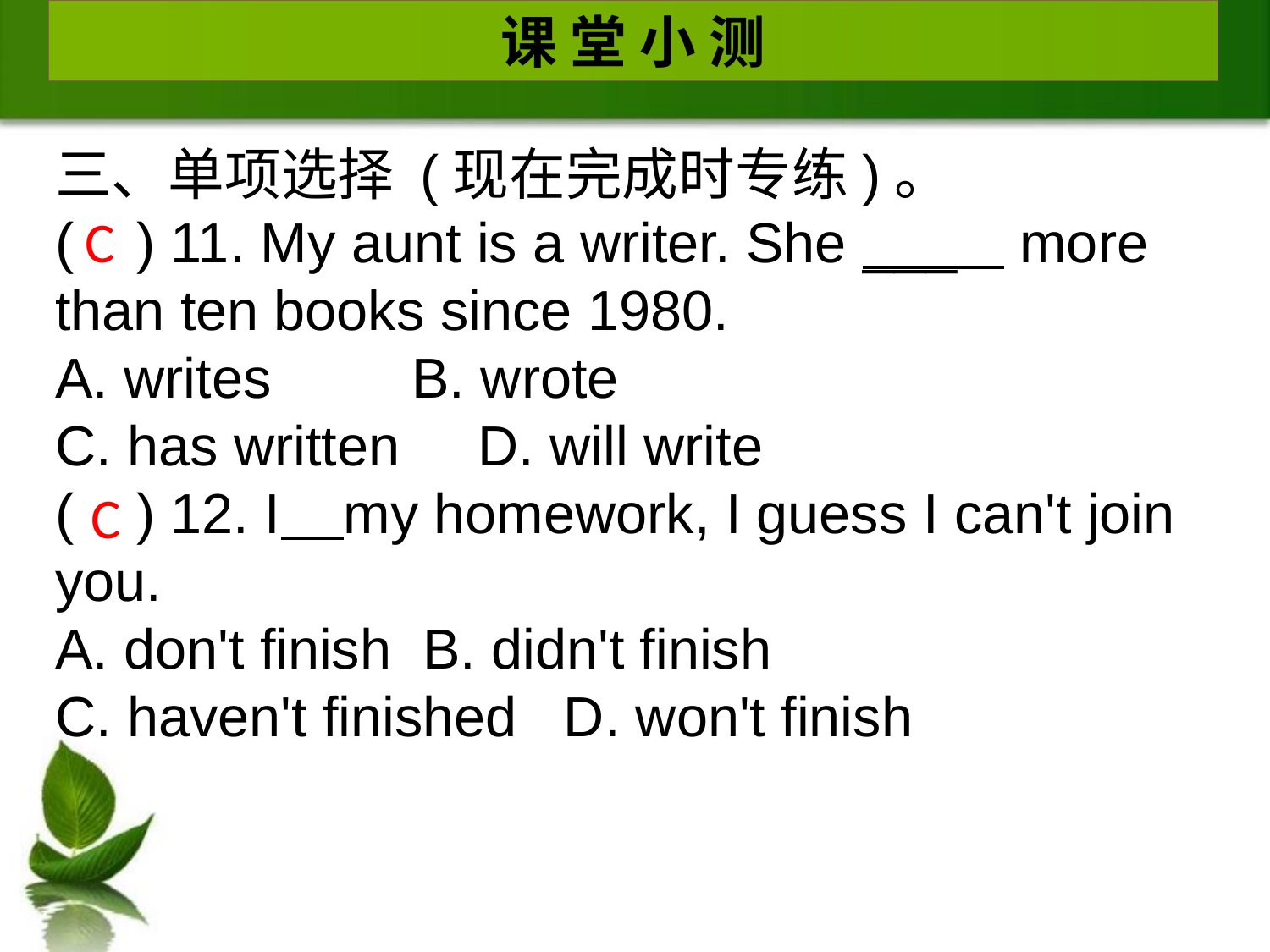

课 堂 小 测
三、单项选择 (现在完成时专练)。
(    ) 11. My aunt is a writer. She ___    more than ten books since 1980.
A. writes         B. wrote
C. has written     D. will write
(    ) 12. I    my homework, I guess I can't join you.
A. don't finish  B. didn't finish
C. haven't finished   D. won't finish
C
C